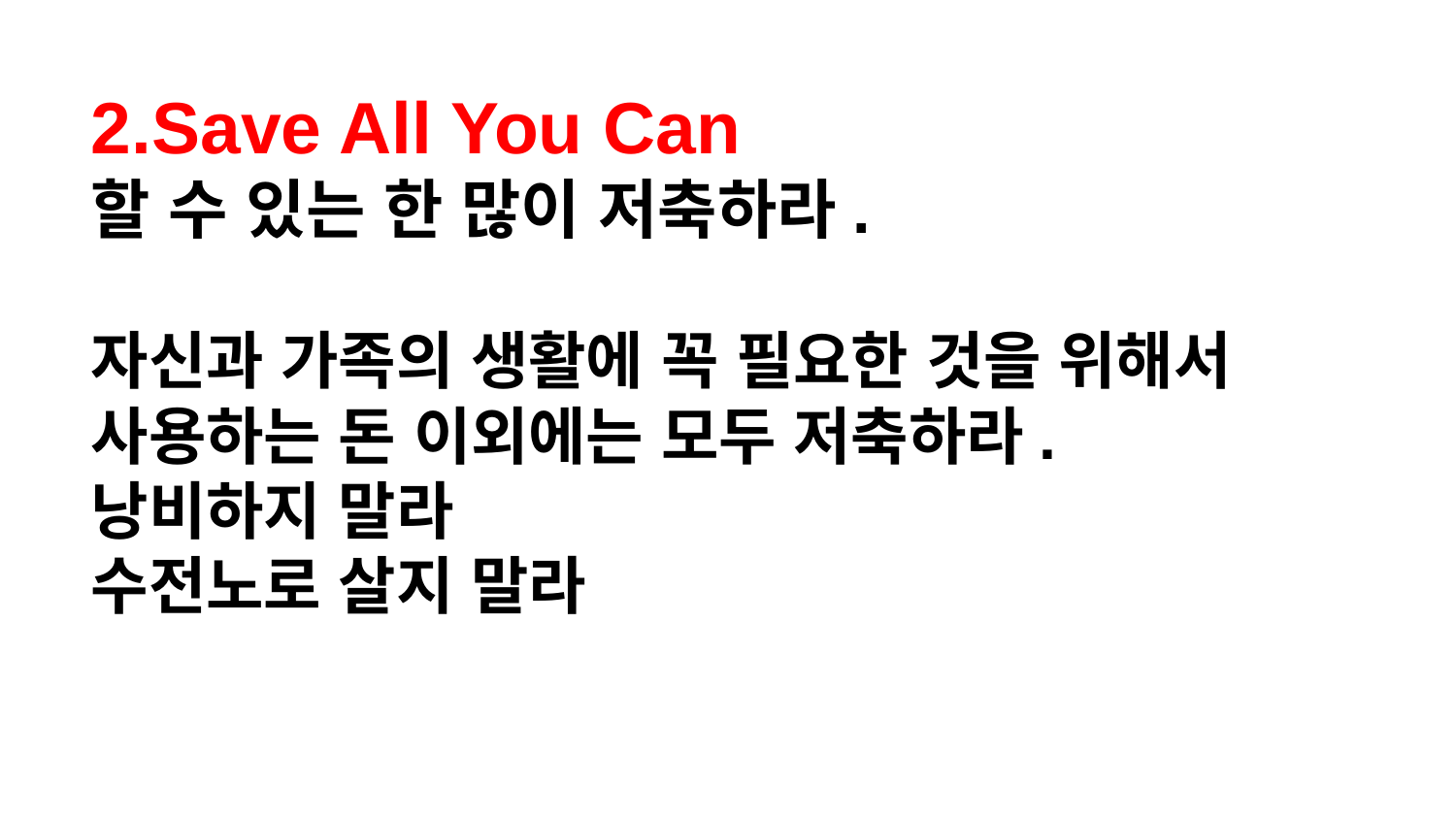

# 2.Save All You Can 할 수 있는 한 많이 저축하라. 자신과 가족의 생활에 꼭 필요한 것을 위해서 사용하는 돈 이외에는 모두 저축하라. 낭비하지 말라 수전노로 살지 말라